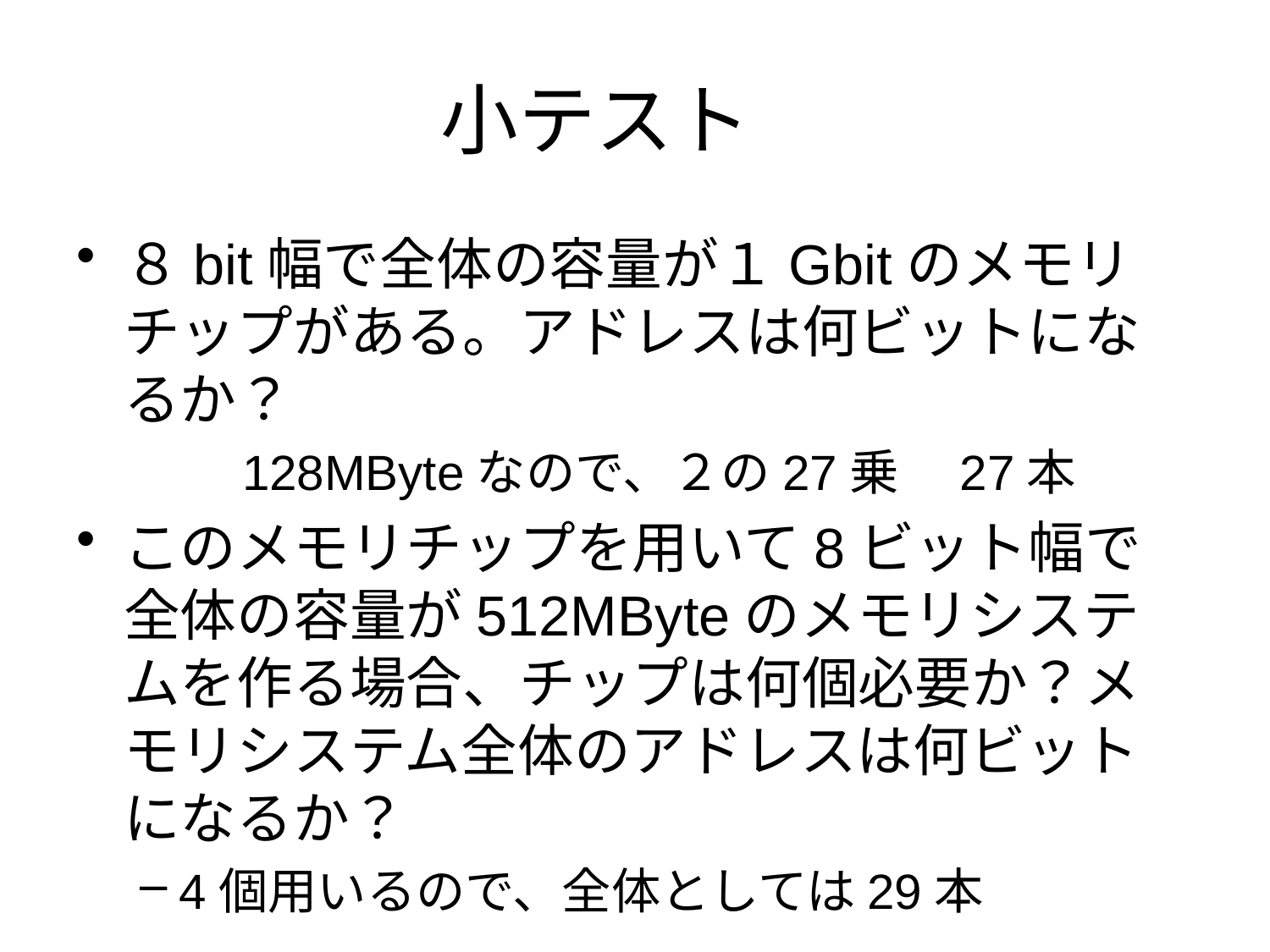

# 小テスト
８bit幅で全体の容量が１Gbitのメモリチップがある。アドレスは何ビットになるか？
　　128MByteなので、２の27乗　27本
このメモリチップを用いて8ビット幅で全体の容量が512MByteのメモリシステムを作る場合、チップは何個必要か？メモリシステム全体のアドレスは何ビットになるか？
4個用いるので、全体としては29本